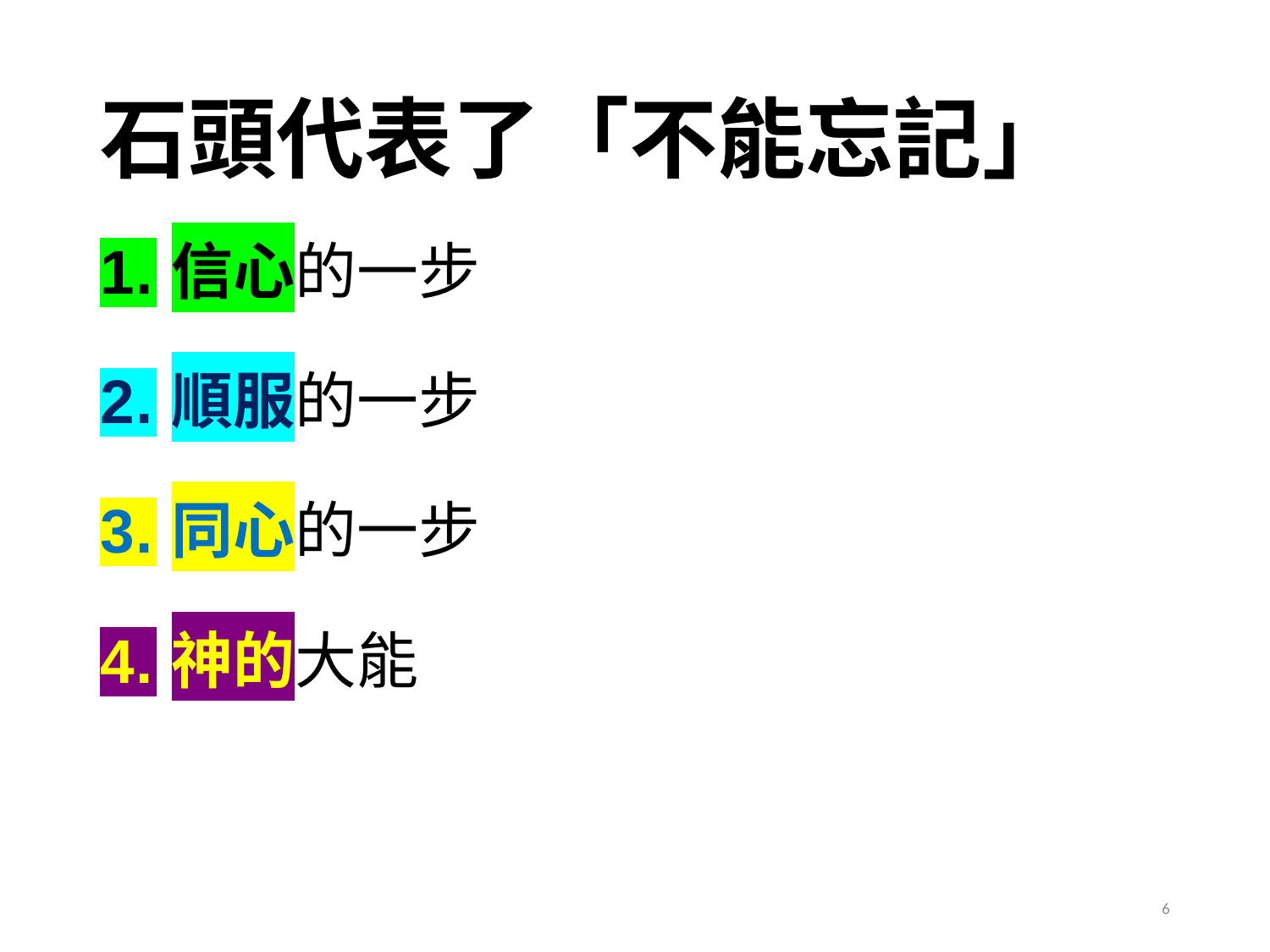

# 石頭代表了「不能忘記」
信心的一步
順服的一步
同心的一步
神的大能
6